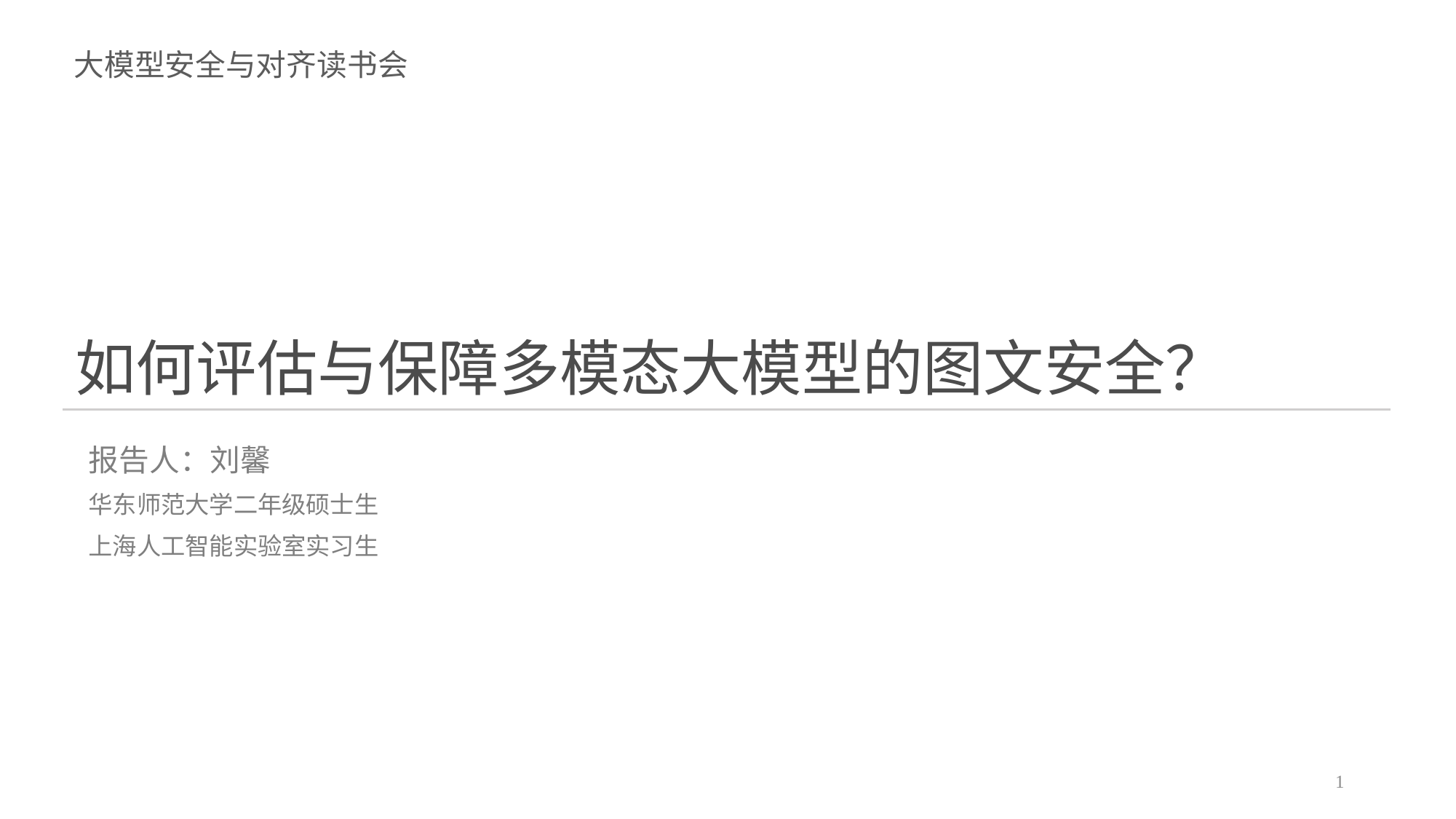

大模型安全与对齐读书会
# 如何评估与保障多模态大模型的图文安全？
报告人：刘馨
华东师范大学二年级硕士生
上海人工智能实验室实习生
1